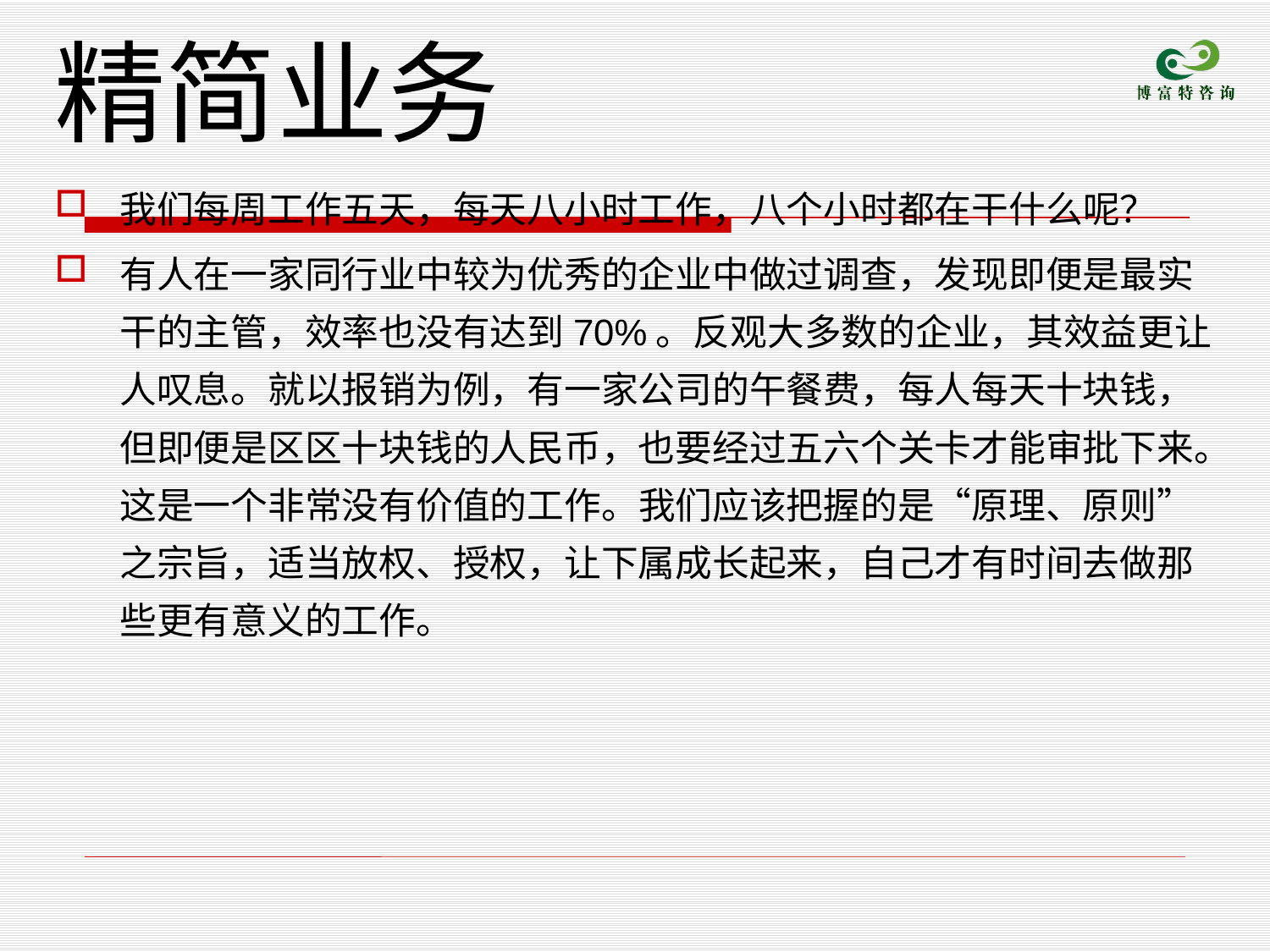

# 精简业务
我们每周工作五天，每天八小时工作，八个小时都在干什么呢？
有人在一家同行业中较为优秀的企业中做过调查，发现即便是最实干的主管，效率也没有达到70%。反观大多数的企业，其效益更让人叹息。就以报销为例，有一家公司的午餐费，每人每天十块钱，但即便是区区十块钱的人民币，也要经过五六个关卡才能审批下来。这是一个非常没有价值的工作。我们应该把握的是“原理、原则”之宗旨，适当放权、授权，让下属成长起来，自己才有时间去做那些更有意义的工作。
734